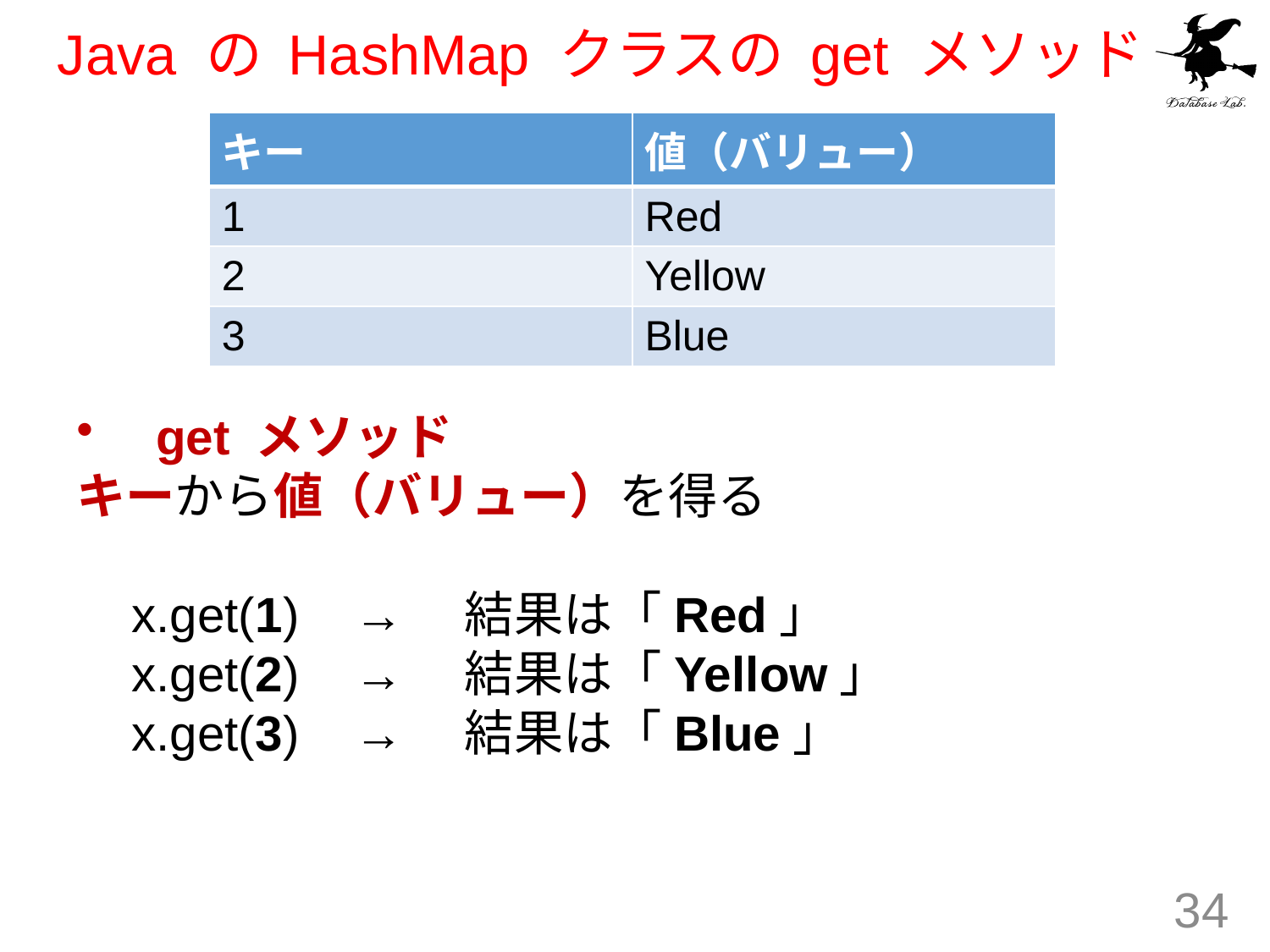

# Java の HashMap クラスの get メソッド
| キー | 値（バリュー） |
| --- | --- |
| 1 | Red |
| 2 | Yellow |
| 3 | Blue |
get メソッド
キーから値（バリュー）を得る

    x.get(1)    →　結果は「Red」
    x.get(2)    →　結果は「Yellow」
    x.get(3)    →　結果は「Blue」

34